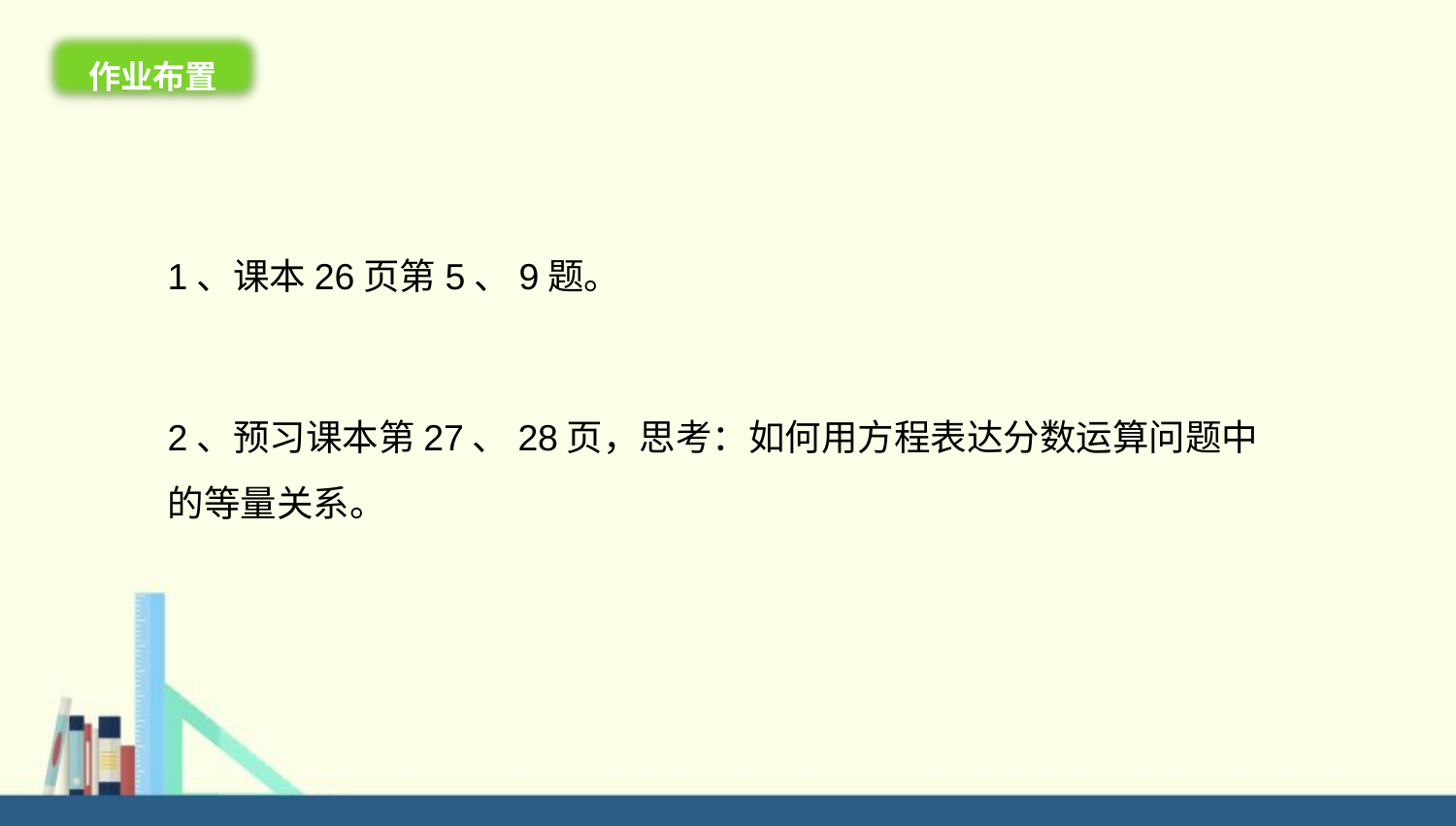

作业布置
1、课本26页第5、9题。
2、预习课本第27、28页，思考：如何用方程表达分数运算问题中的等量关系。